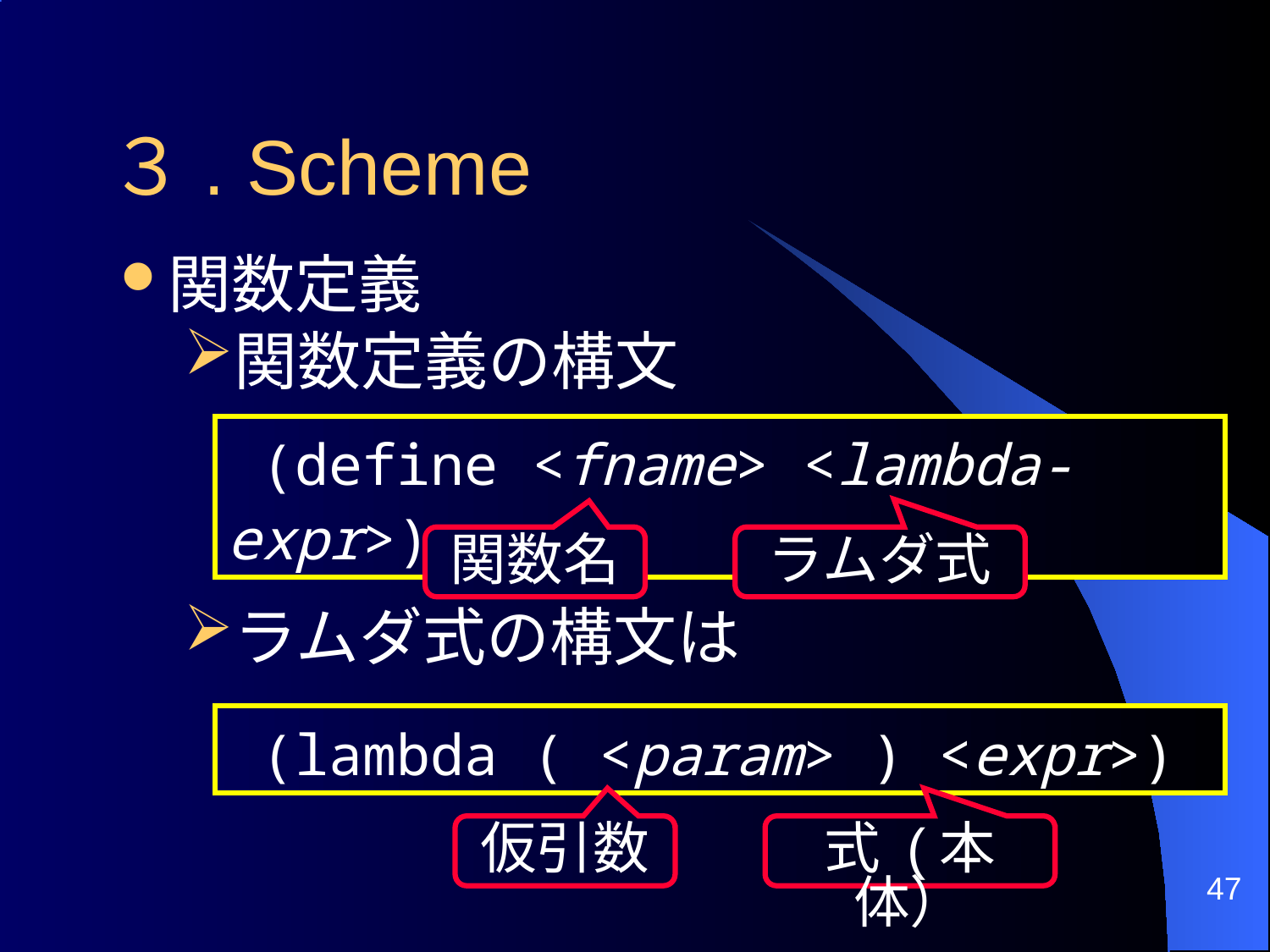

３. Scheme
関数定義
関数定義の構文

ラムダ式の構文は
 (define <fname> <lambda-expr>)
関数名
ラムダ式
 (lambda ( <param> ) <expr>)
仮引数
式 (本体）
47